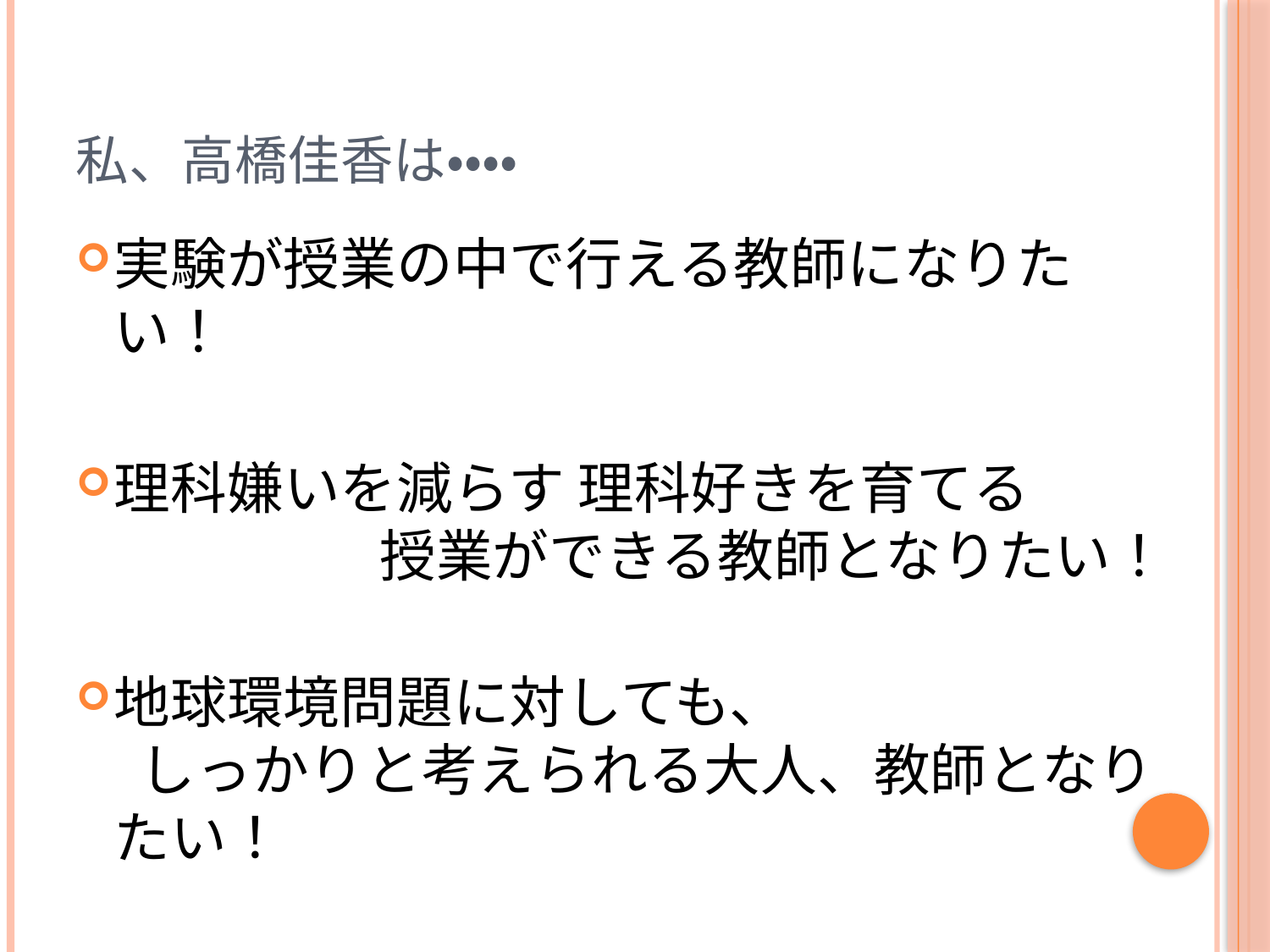

# 私、高橋佳香は・・・・
実験が授業の中で行える教師になりたい！

理科嫌いを減らす 理科好きを育てる
                     授業ができる教師となりたい！
地球環境問題に対しても、
  しっかりと考えられる大人、教師となりたい！